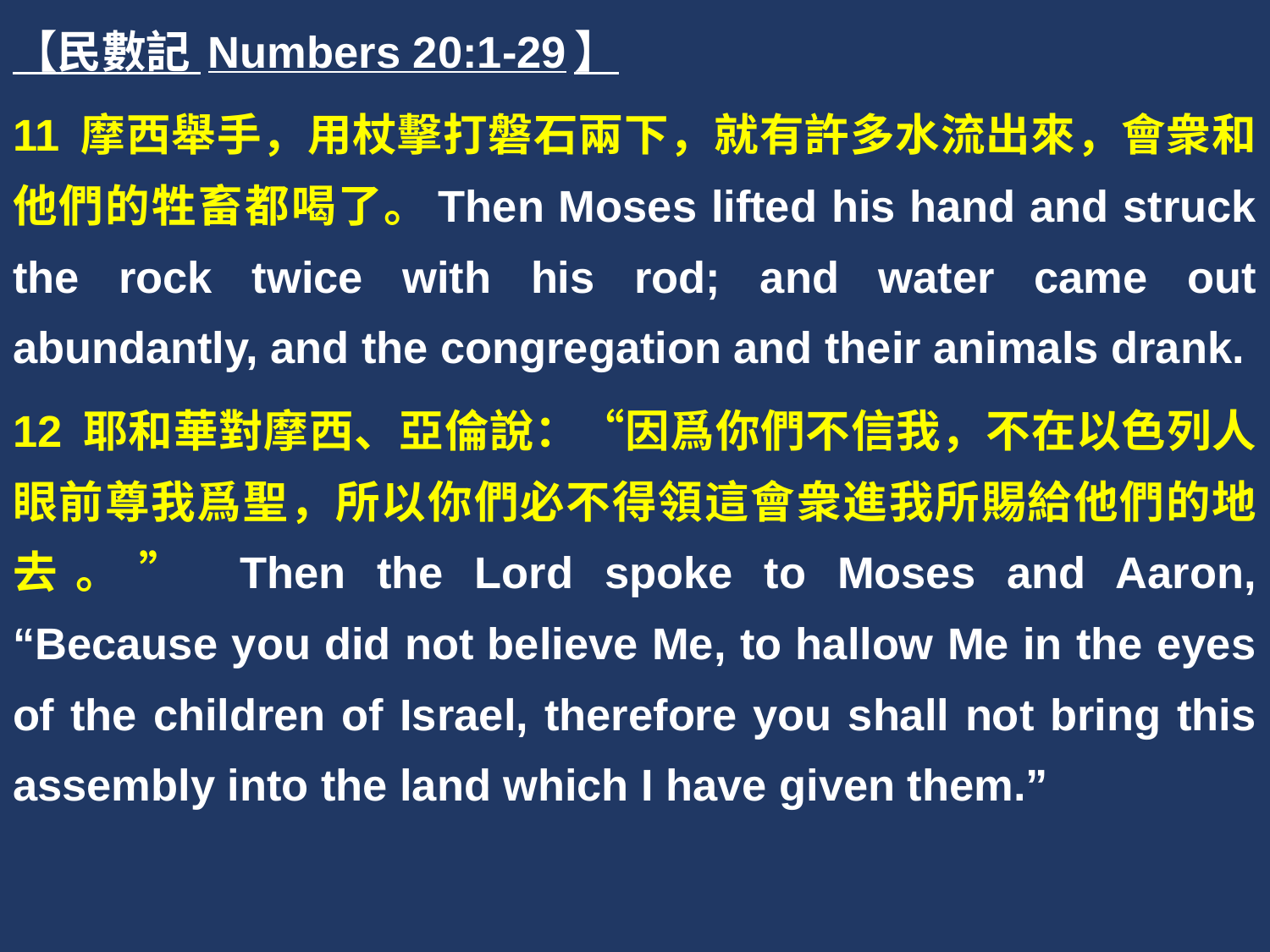

【民數記 Numbers 20:1-29】
11 摩西舉手，用杖擊打磐石兩下，就有許多水流出來，會衆和他們的牲畜都喝了。Then Moses lifted his hand and struck the rock twice with his rod; and water came out abundantly, and the congregation and their animals drank.
12 耶和華對摩西、亞倫說：“因爲你們不信我，不在以色列人眼前尊我爲聖，所以你們必不得領這會衆進我所賜給他們的地去。” Then the Lord spoke to Moses and Aaron, “Because you did not believe Me, to hallow Me in the eyes of the children of Israel, therefore you shall not bring this assembly into the land which I have given them.”